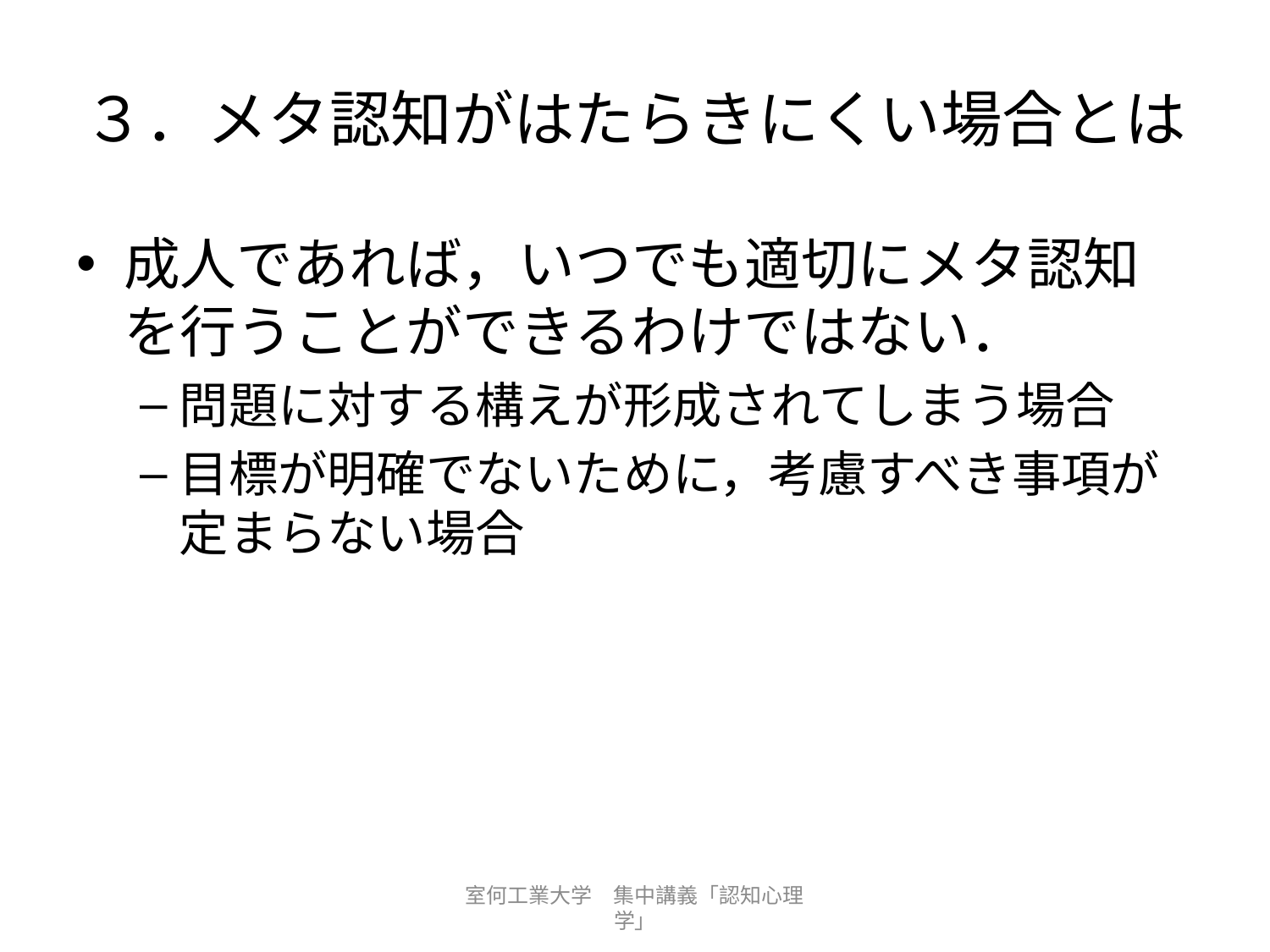

# ３．メタ認知がはたらきにくい場合とは
成人であれば，いつでも適切にメタ認知を行うことができるわけではない．
問題に対する構えが形成されてしまう場合
目標が明確でないために，考慮すべき事項が定まらない場合
室何工業大学　集中講義「認知心理学」